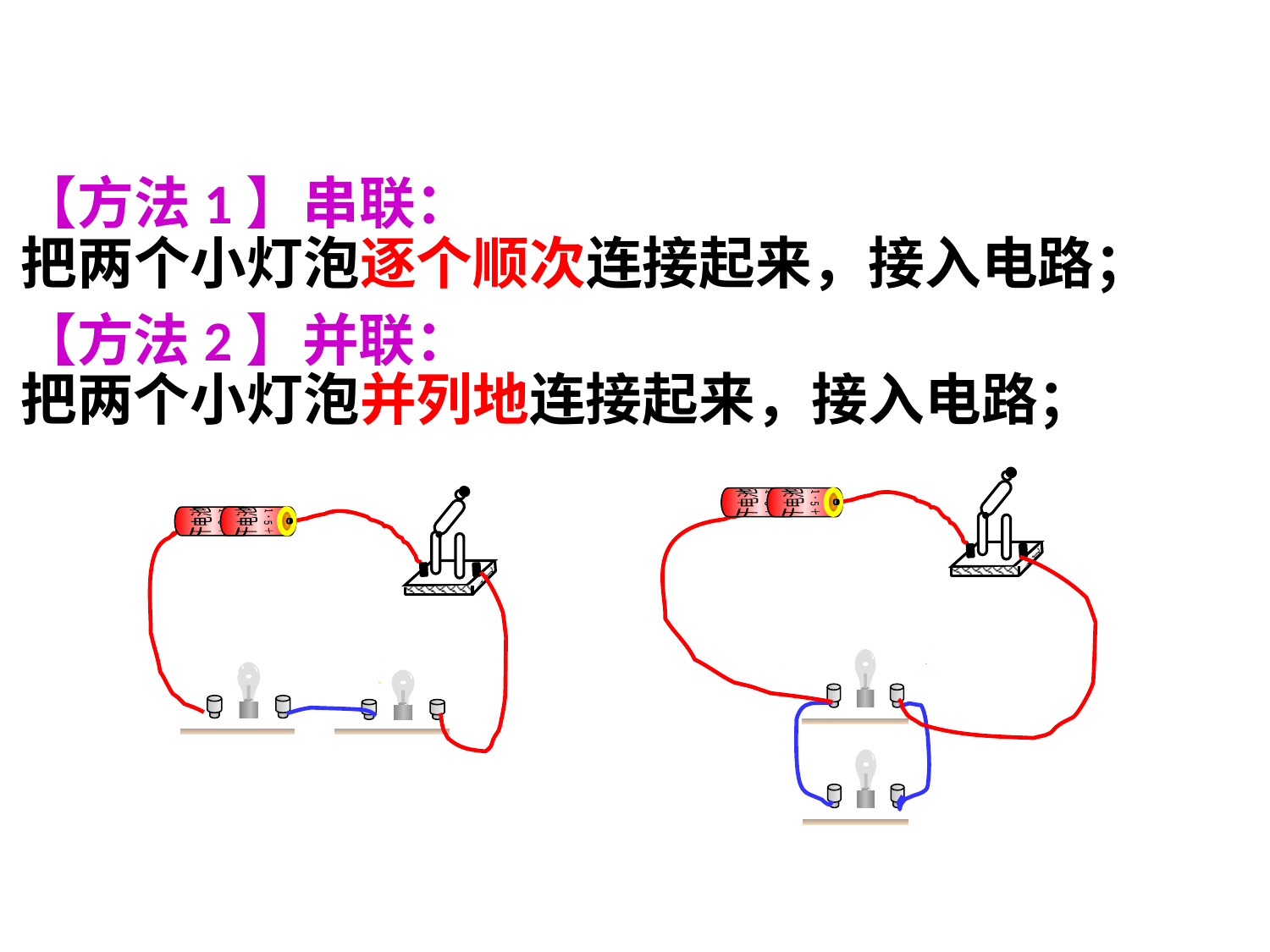

【方法1】串联：
把两个小灯泡逐个顺次连接起来，接入电路；
【方法2】并联：
把两个小灯泡并列地连接起来，接入电路；

1．5 ＋
干电池

1．5 ＋
干电池

1．5 ＋
干电池

1．5 ＋
干电池